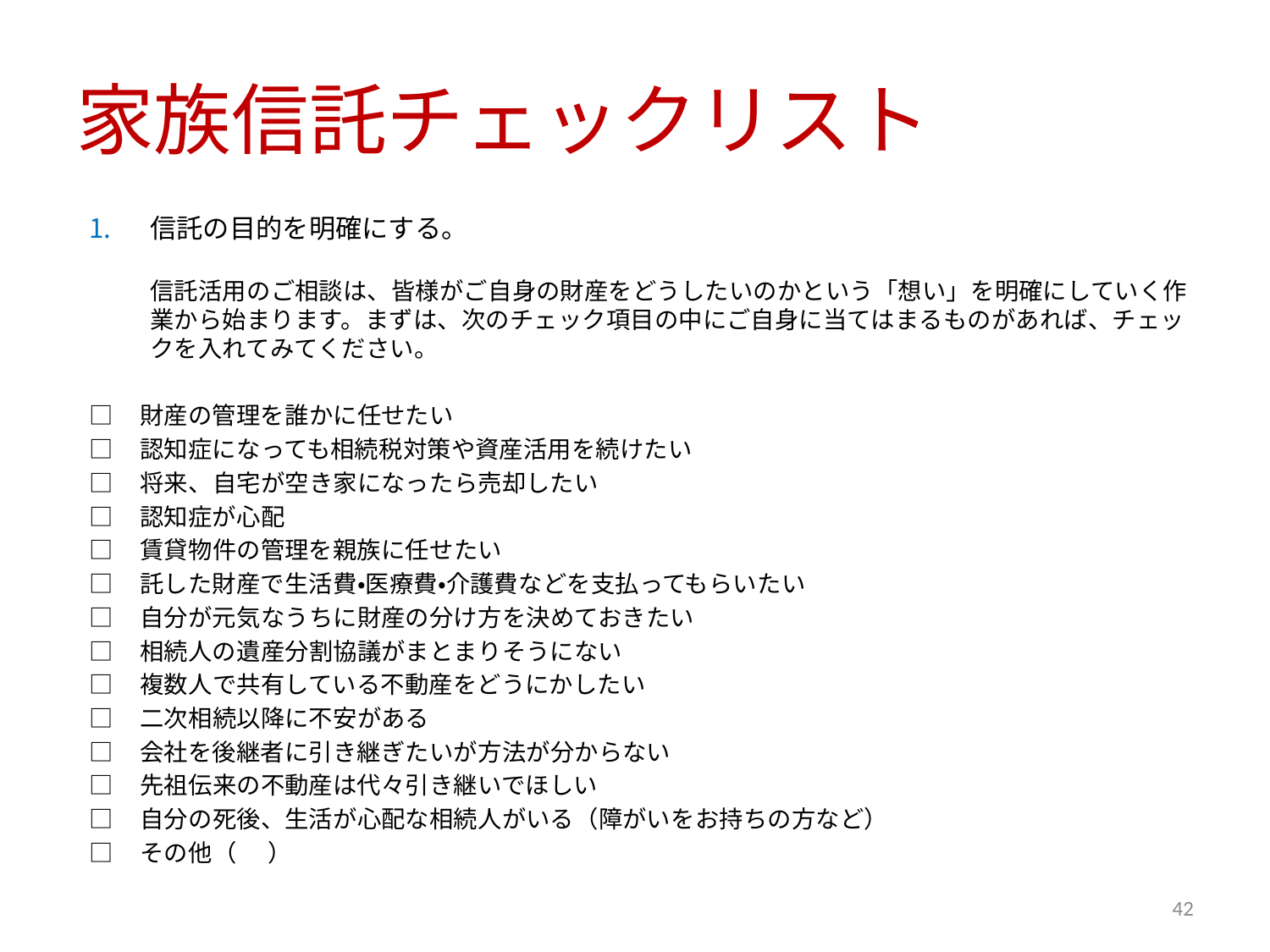

# 家族信託チェックリスト
信託の目的を明確にする。
信託活用のご相談は、皆様がご自身の財産をどうしたいのかという「想い」を明確にしていく作業から始まります。まずは、次のチェック項目の中にご自身に当てはまるものがあれば、チェックを入れてみてください。

□　財産の管理を誰かに任せたい
□　認知症になっても相続税対策や資産活用を続けたい
□　将来、自宅が空き家になったら売却したい
□　認知症が心配
□　賃貸物件の管理を親族に任せたい
□　託した財産で生活費・医療費・介護費などを支払ってもらいたい
□　自分が元気なうちに財産の分け方を決めておきたい
□　相続人の遺産分割協議がまとまりそうにない
□　複数人で共有している不動産をどうにかしたい
□　二次相続以降に不安がある
□　会社を後継者に引き継ぎたいが方法が分からない
□　先祖伝来の不動産は代々引き継いでほしい
□　自分の死後、生活が心配な相続人がいる（障がいをお持ちの方など）
□　その他（							）

42